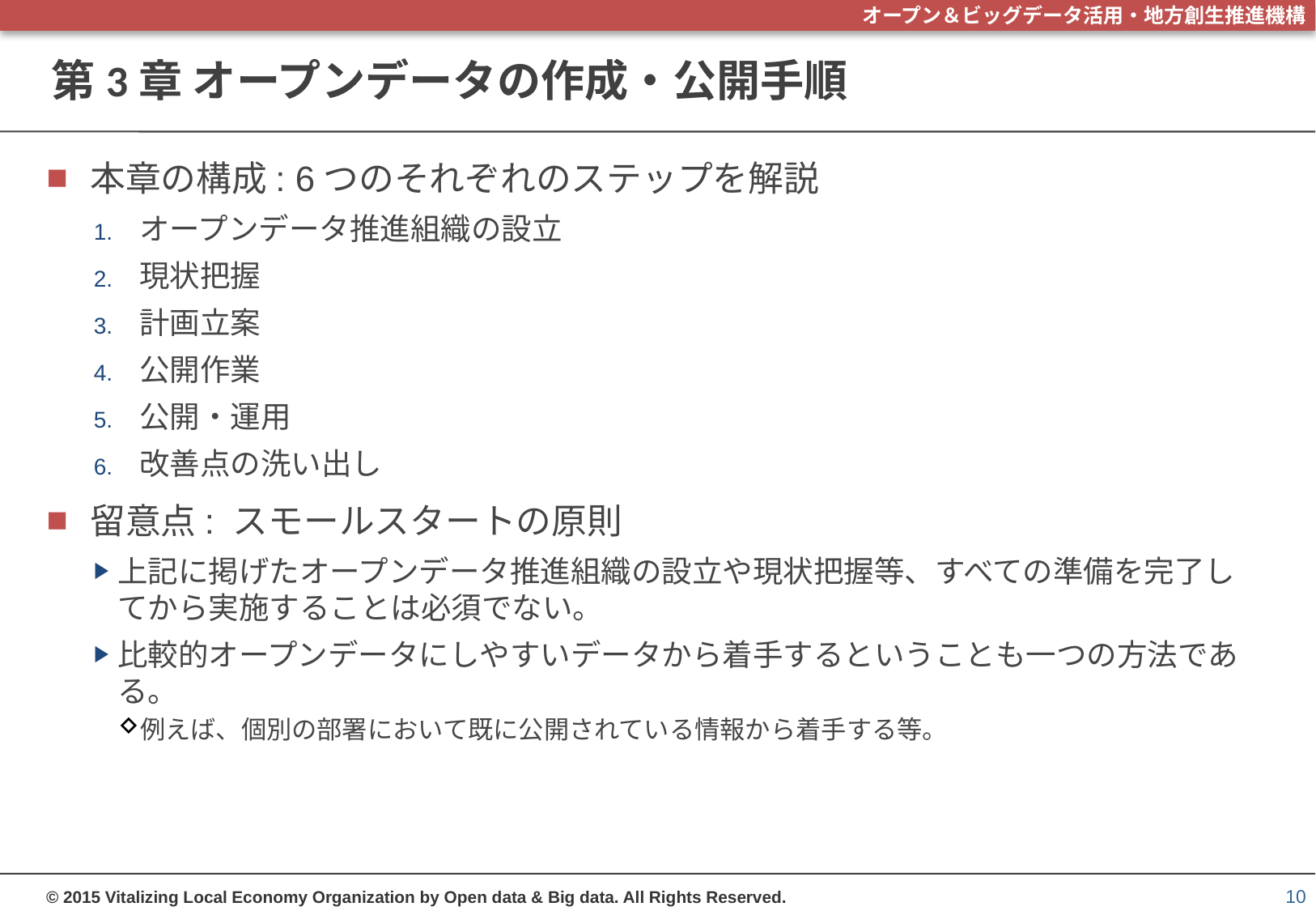

# 第3章 オープンデータの作成・公開手順
本章の構成: 6つのそれぞれのステップを解説
オープンデータ推進組織の設立
現状把握
計画立案
公開作業
公開・運用
改善点の洗い出し
留意点: スモールスタートの原則
上記に掲げたオープンデータ推進組織の設立や現状把握等、すべての準備を完了してから実施することは必須でない。
比較的オープンデータにしやすいデータから着手するということも一つの方法である。
例えば、個別の部署において既に公開されている情報から着手する等。
10